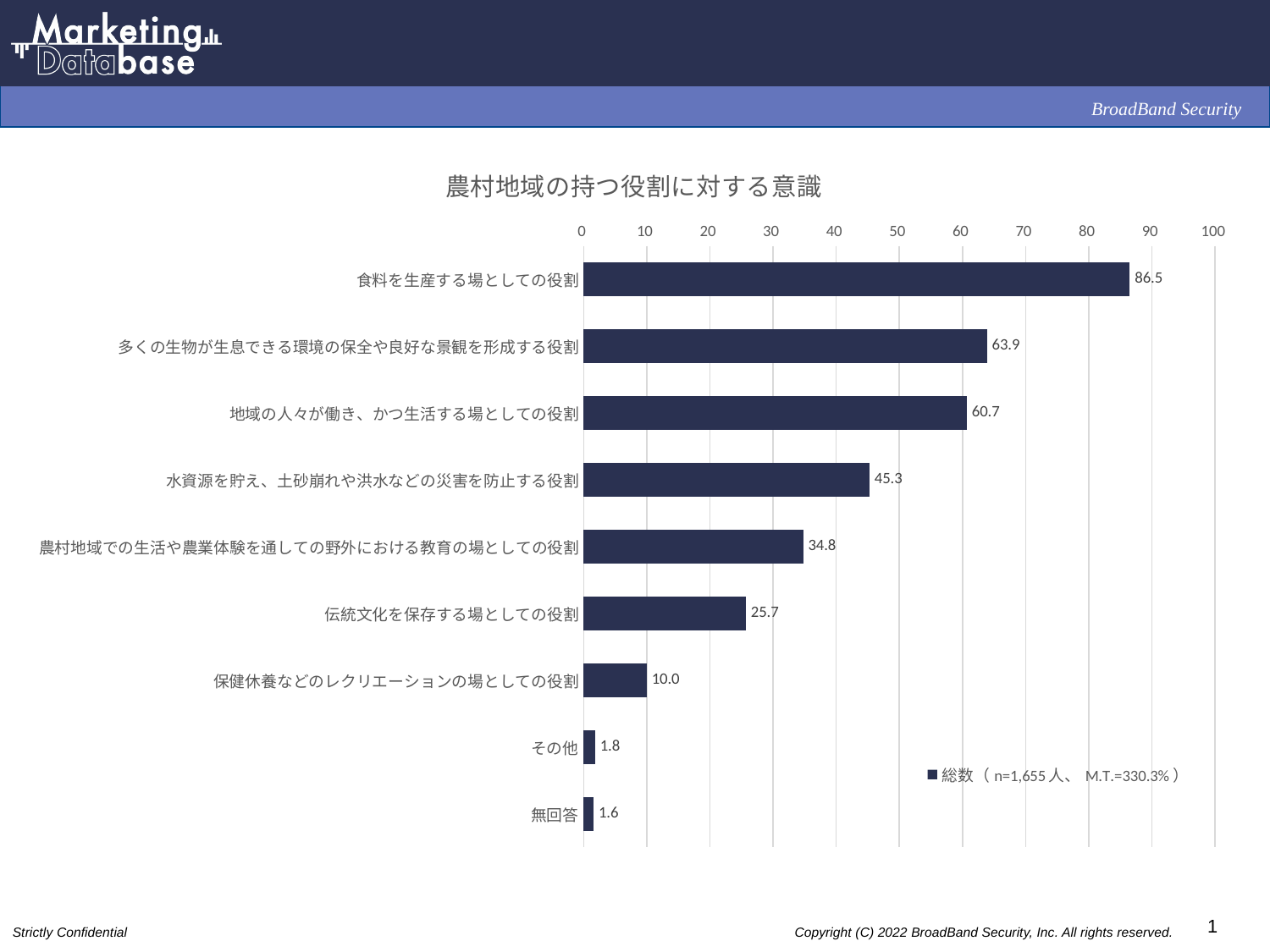

### Chart: 農村地域の持つ役割に対する意識

| Category | 総数（n=1,655人、M.T.=330.3%） |
|---|---|
| 食料を生産する場としての役割 | 86.5 |
| 多くの生物が生息できる環境の保全や良好な景観を形成する役割 | 63.9 |
| 地域の人々が働き、かつ生活する場としての役割 | 60.7 |
| 水資源を貯え、土砂崩れや洪水などの災害を防止する役割 | 45.3 |
| 農村地域での生活や農業体験を通しての野外における教育の場としての役割 | 34.8 |
| 伝統文化を保存する場としての役割 | 25.7 |
| 保健休養などのレクリエーションの場としての役割 | 10.0 |
| その他 | 1.8 |
| 無回答 | 1.6 |